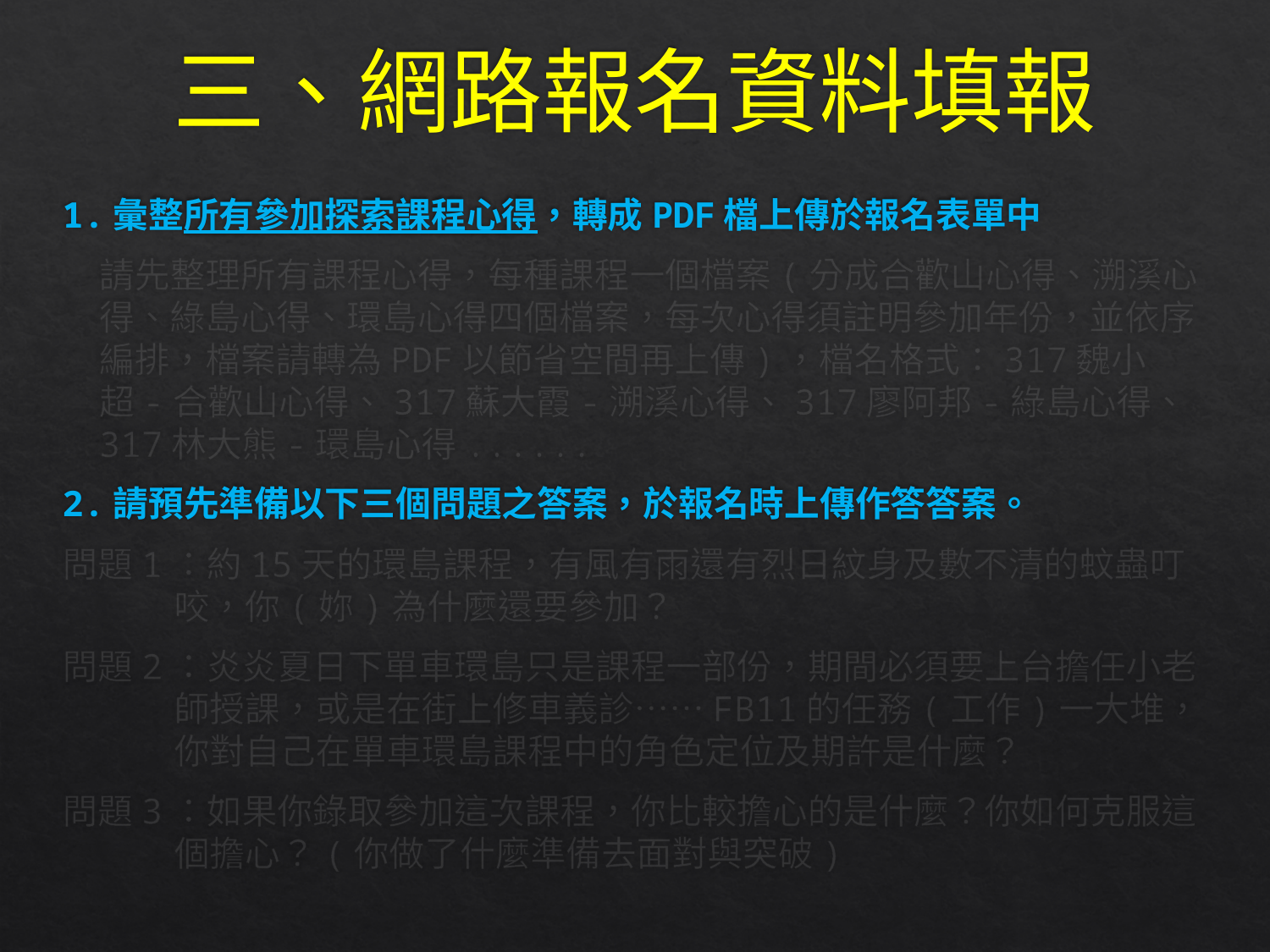

# 三、網路報名資料填報
1.彙整所有參加探索課程心得，轉成PDF檔上傳於報名表單中
請先整理所有課程心得，每種課程一個檔案(分成合歡山心得、溯溪心得、綠島心得、環島心得四個檔案，每次心得須註明參加年份，並依序編排，檔案請轉為PDF以節省空間再上傳)，檔名格式：317魏小超-合歡山心得、317蘇大霞-溯溪心得、317廖阿邦-綠島心得、317林大熊-環島心得......
2.請預先準備以下三個問題之答案，於報名時上傳作答答案。
問題1：約15天的環島課程，有風有雨還有烈日紋身及數不清的蚊蟲叮咬，你(妳)為什麼還要參加？
問題2：炎炎夏日下單車環島只是課程一部份，期間必須要上台擔任小老師授課，或是在街上修車義診……FB11的任務(工作)一大堆，你對自己在單車環島課程中的角色定位及期許是什麼？
問題3：如果你錄取參加這次課程，你比較擔心的是什麼？你如何克服這個擔心？(你做了什麼準備去面對與突破)